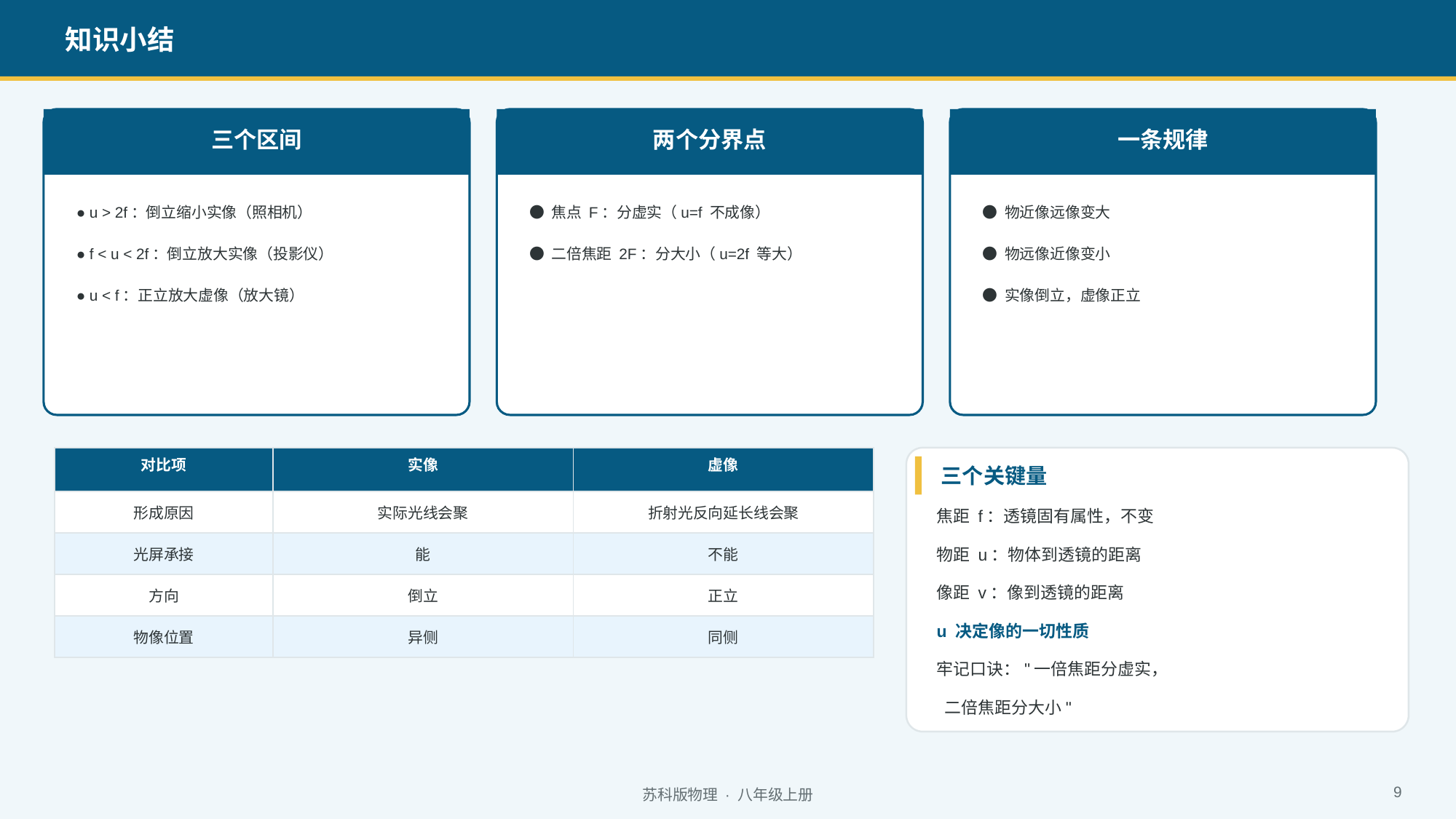

知识小结

三个区间
两个分界点
一条规律

● u > 2f：倒立缩小实像（照相机）
● 焦点 F：分虚实（u=f 不成像）
● 物近像远像变大
● f < u < 2f：倒立放大实像（投影仪）
● 二倍焦距 2F：分大小（u=2f 等大）
● 物远像近像变小
● u < f：正立放大虚像（放大镜）
● 实像倒立，虚像正立
| 对比项 | 实像 | 虚像 |
| --- | --- | --- |
| 形成原因 | 实际光线会聚 | 折射光反向延长线会聚 |
| 光屏承接 | 能 | 不能 |
| 方向 | 倒立 | 正立 |
| 物像位置 | 异侧 | 同侧 |

三个关键量

焦距 f：透镜固有属性，不变
物距 u：物体到透镜的距离
像距 v：像到透镜的距离
u 决定像的一切性质
牢记口诀："一倍焦距分虚实，
 二倍焦距分大小"
苏科版物理 · 八年级上册
9